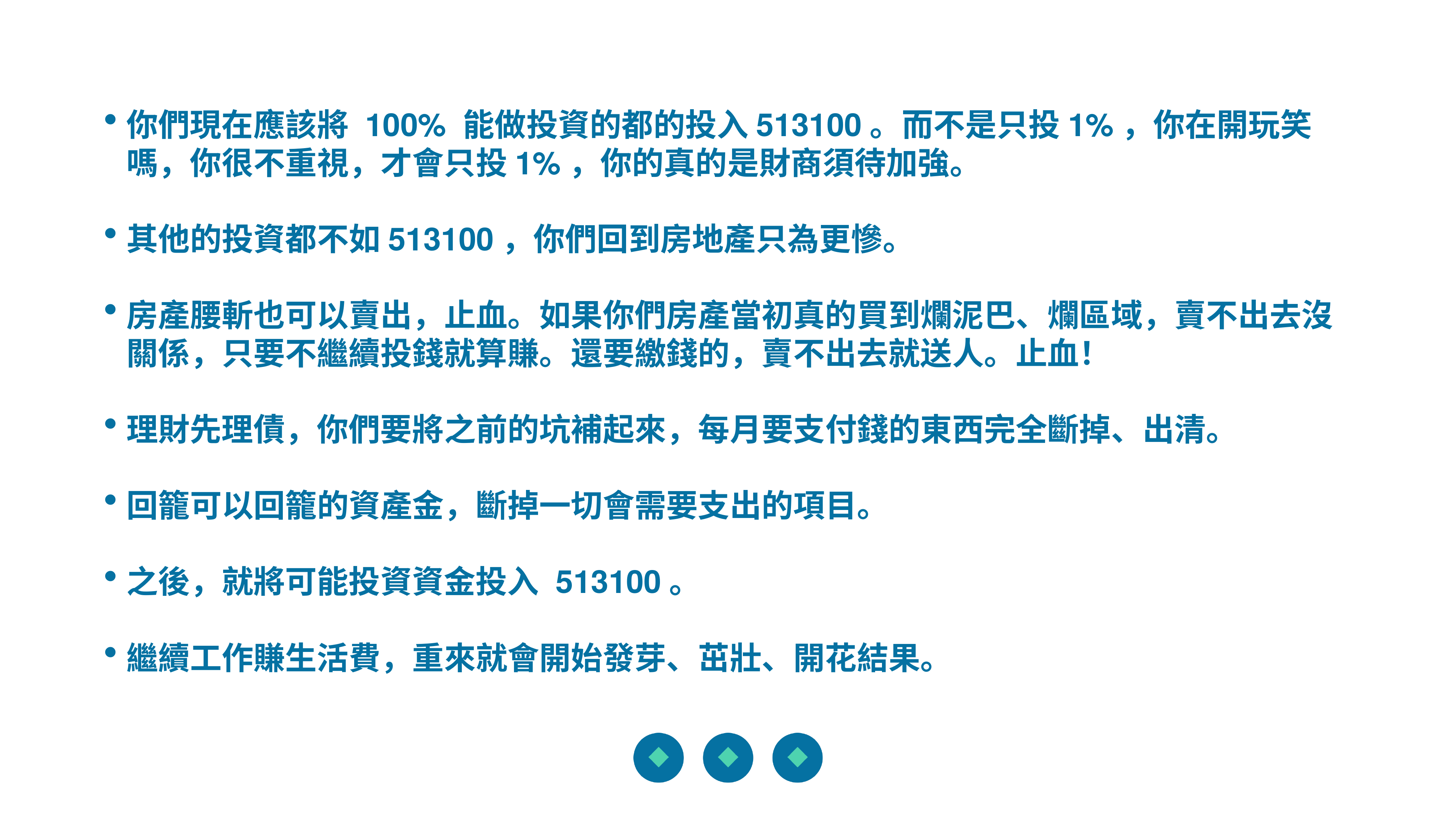

你們現在應該將 100% 能做投資的都的投入513100。而不是只投1%，你在開玩笑嗎，你很不重視，才會只投1%，你的真的是財商須待加強。

其他的投資都不如513100，你們回到房地產只為更慘。

房產腰斬也可以賣出，止血。如果你們房產當初真的買到爛泥巴、爛區域，賣不出去沒關係，只要不繼續投錢就算賺。還要繳錢的，賣不出去就送人。止血！

理財先理債，你們要將之前的坑補起來，每月要支付錢的東西完全斷掉、出清。

回籠可以回籠的資產金，斷掉一切會需要支出的項目。

之後，就將可能投資資金投入 513100。

繼續工作賺生活費，重來就會開始發芽、茁壯、開花結果。